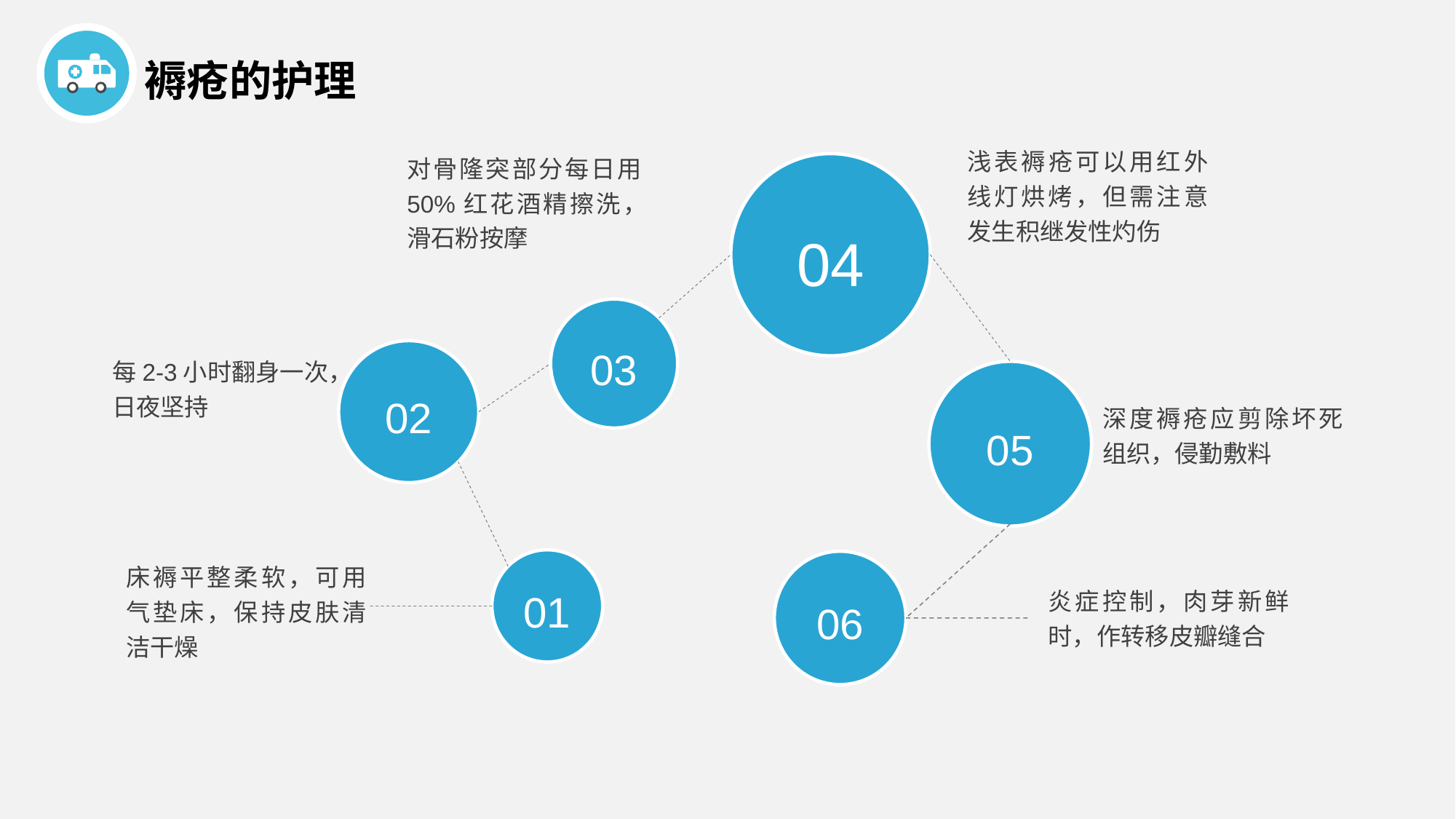

褥疮的护理
浅表褥疮可以用红外线灯烘烤，但需注意发生积继发性灼伤
对骨隆突部分每日用50%红花酒精擦洗，滑石粉按摩
04
03
02
每2-3小时翻身一次，日夜坚持
05
深度褥疮应剪除坏死组织，侵勤敷料
01
床褥平整柔软，可用气垫床，保持皮肤清洁干燥
06
炎症控制，肉芽新鲜时，作转移皮瓣缝合